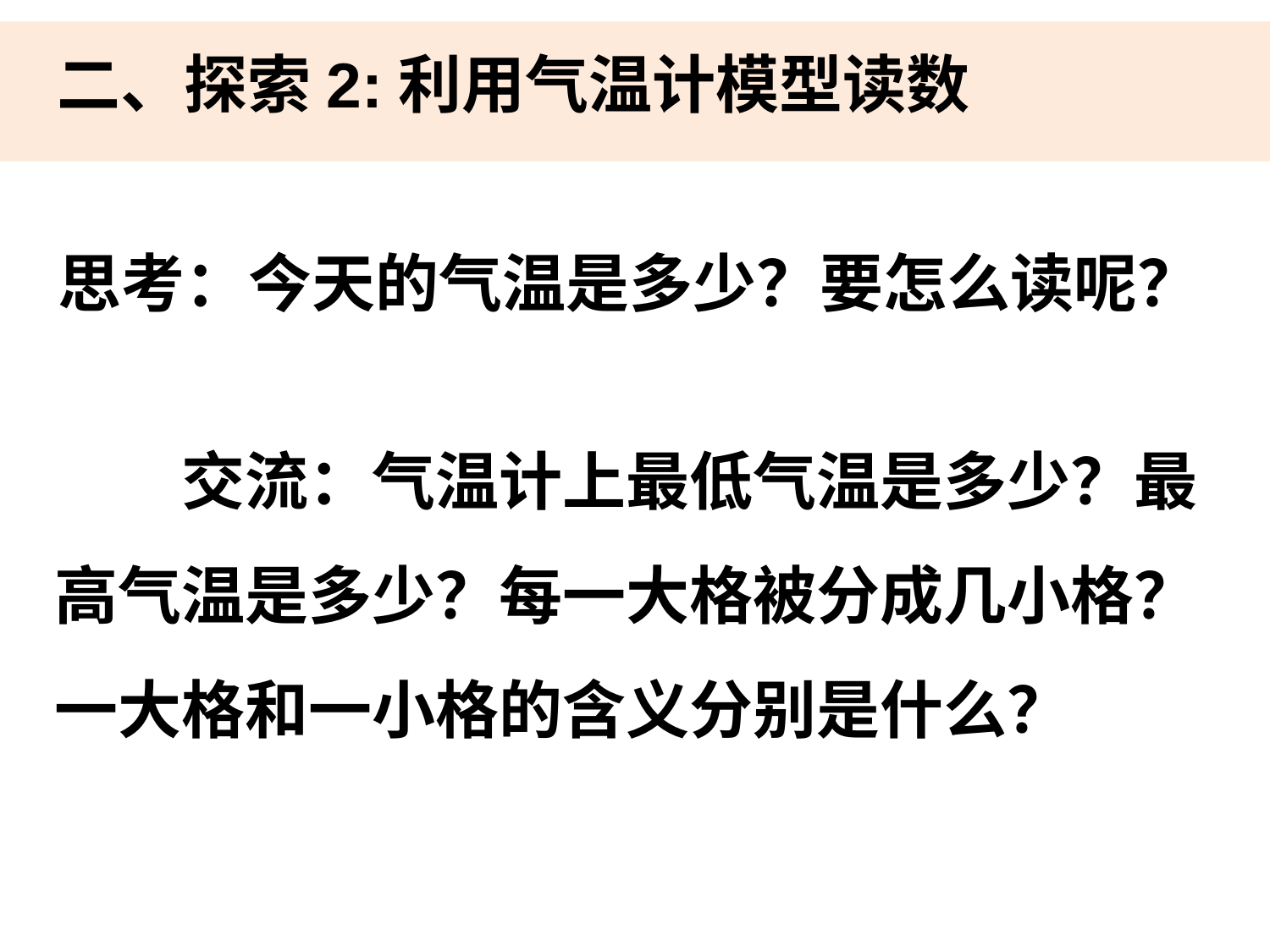

二、探索2:利用气温计模型读数
思考：今天的气温是多少？要怎么读呢？
　　交流：气温计上最低气温是多少？最高气温是多少？每一大格被分成几小格？一大格和一小格的含义分别是什么？